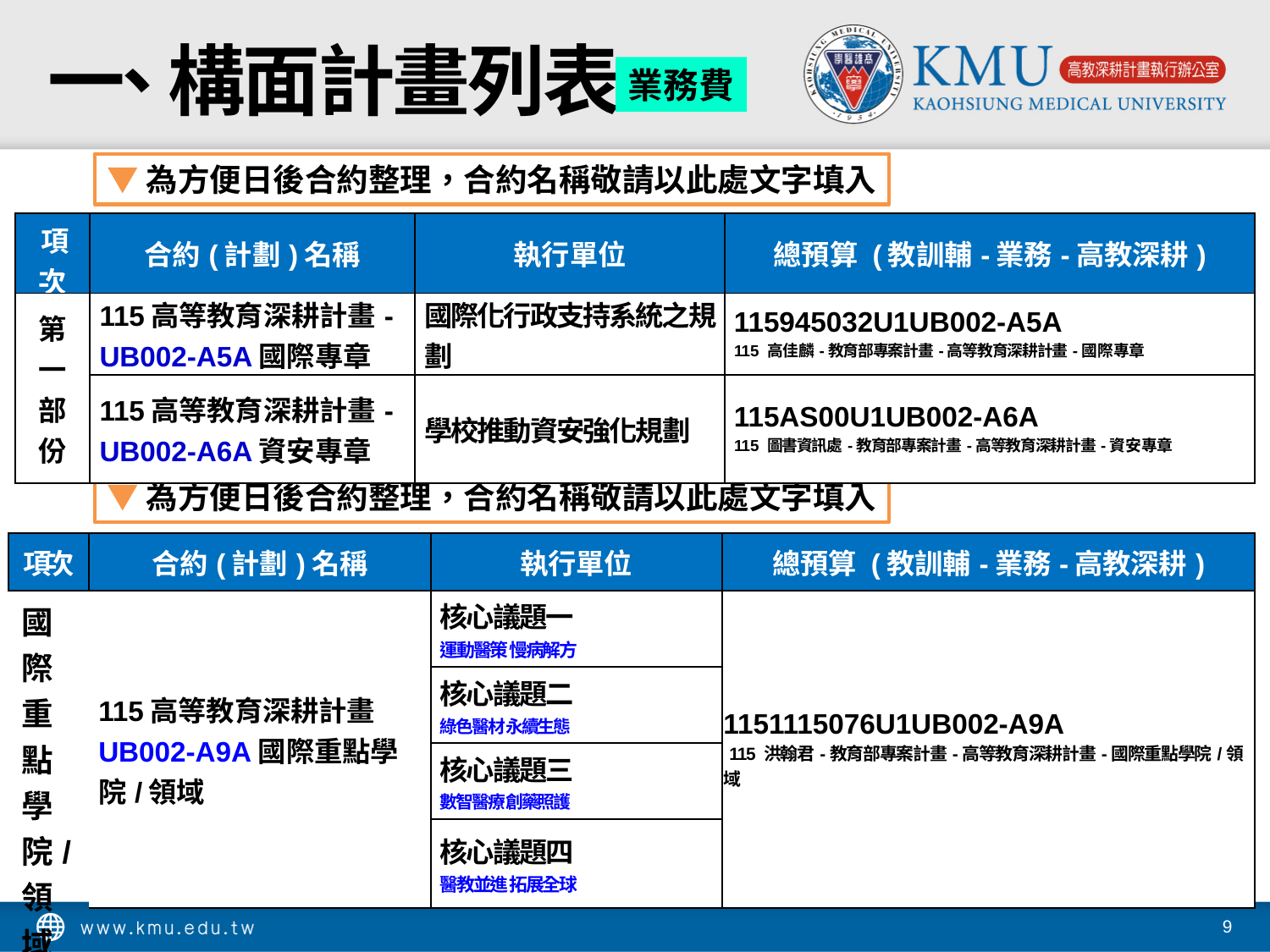

# 一、 構面計畫列表
業務費
▼為方便日後合約整理，合約名稱敬請以此處文字填入
| 項次 | 合約(計劃)名稱 | 執行單位 | 總預算 (教訓輔-業務-高教深耕) |
| --- | --- | --- | --- |
| 第一部份 | 115高等教育深耕計畫-UB002-A5A國際專章 | 國際化行政支持系統之規劃 | 115945032U1UB002-A5A 115 高佳麟-教育部專案計畫-高等教育深耕計畫-國際專章 |
|  | 115高等教育深耕計畫-UB002-A6A資安專章 | 學校推動資安強化規劃 | 115AS00U1UB002-A6A 115 圖書資訊處-教育部專案計畫-高等教育深耕計畫-資安專章 |
▼為方便日後合約整理，合約名稱敬請以此處文字填入
| 項次 | 合約(計劃)名稱 | 執行單位 | 總預算 (教訓輔-業務-高教深耕) |
| --- | --- | --- | --- |
| 國際重點學院/領域 | 115高等教育深耕計畫UB002-A9A國際重點學院/領域 | 核心議題一 運動醫策 慢病解方 | 1151115076U1UB002-A9A 115 洪翰君-教育部專案計畫-高等教育深耕計畫-國際重點學院/領域 |
|  |  | 核心議題二 綠色醫材 永續生態 |  |
|  |  | 核心議題三 數智醫療 創藥照護 |  |
|  |  | 核心議題四 醫教並進 拓展全球 |  |
9